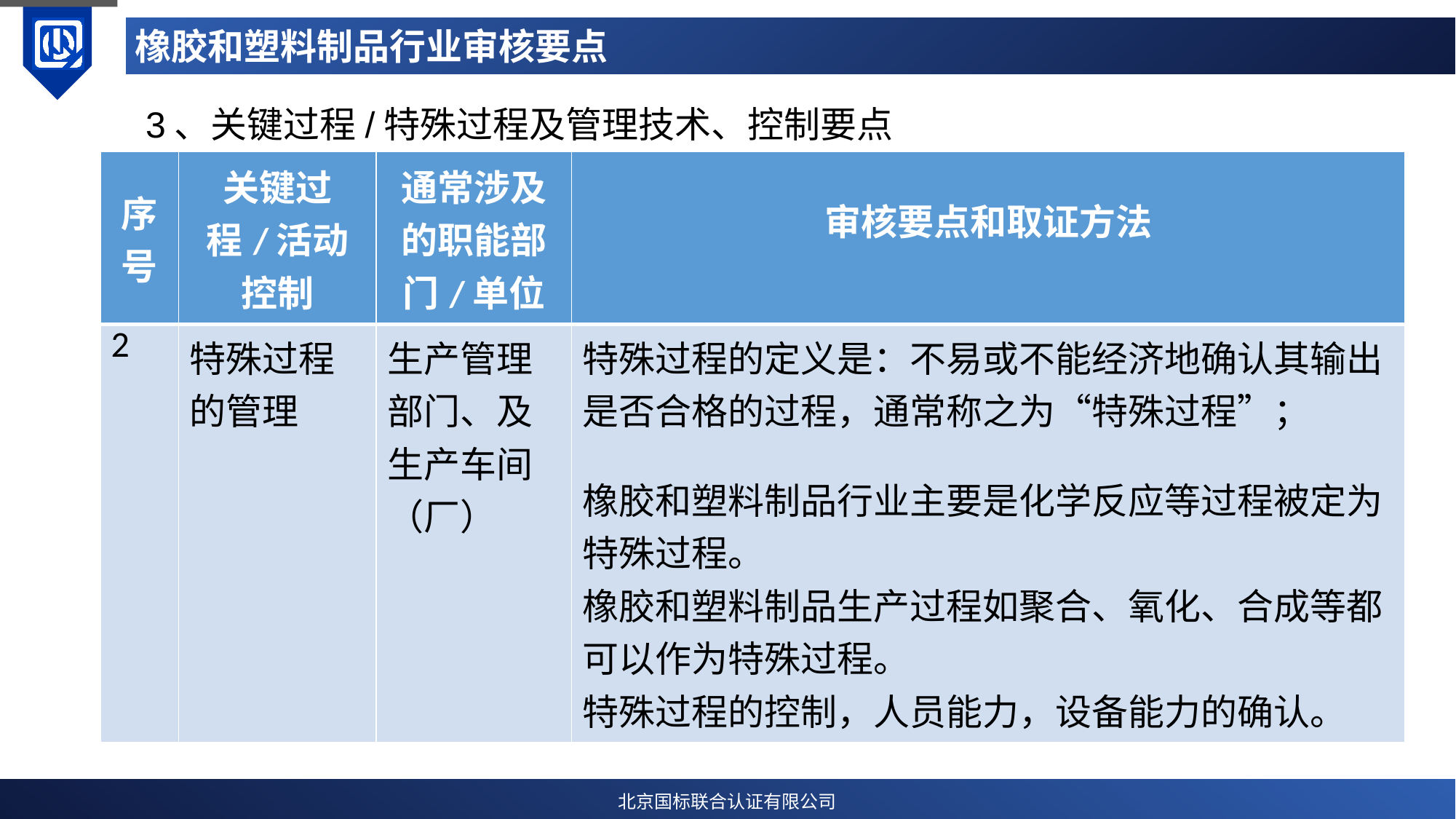

# 橡胶和塑料制品行业审核要点
3、关键过程/特殊过程及管理技术、控制要点

| 序号 | 关键过程/活动控制 | 通常涉及的职能部门/单位 | 审核要点和取证方法 |
| --- | --- | --- | --- |
| 2 | 特殊过程的管理 | 生产管理部门、及生产车间（厂） | 特殊过程的定义是：不易或不能经济地确认其输出是否合格的过程，通常称之为“特殊过程”； 橡胶和塑料制品行业主要是化学反应等过程被定为特殊过程。 橡胶和塑料制品生产过程如聚合、氧化、合成等都可以作为特殊过程。 特殊过程的控制，人员能力，设备能力的确认。 |